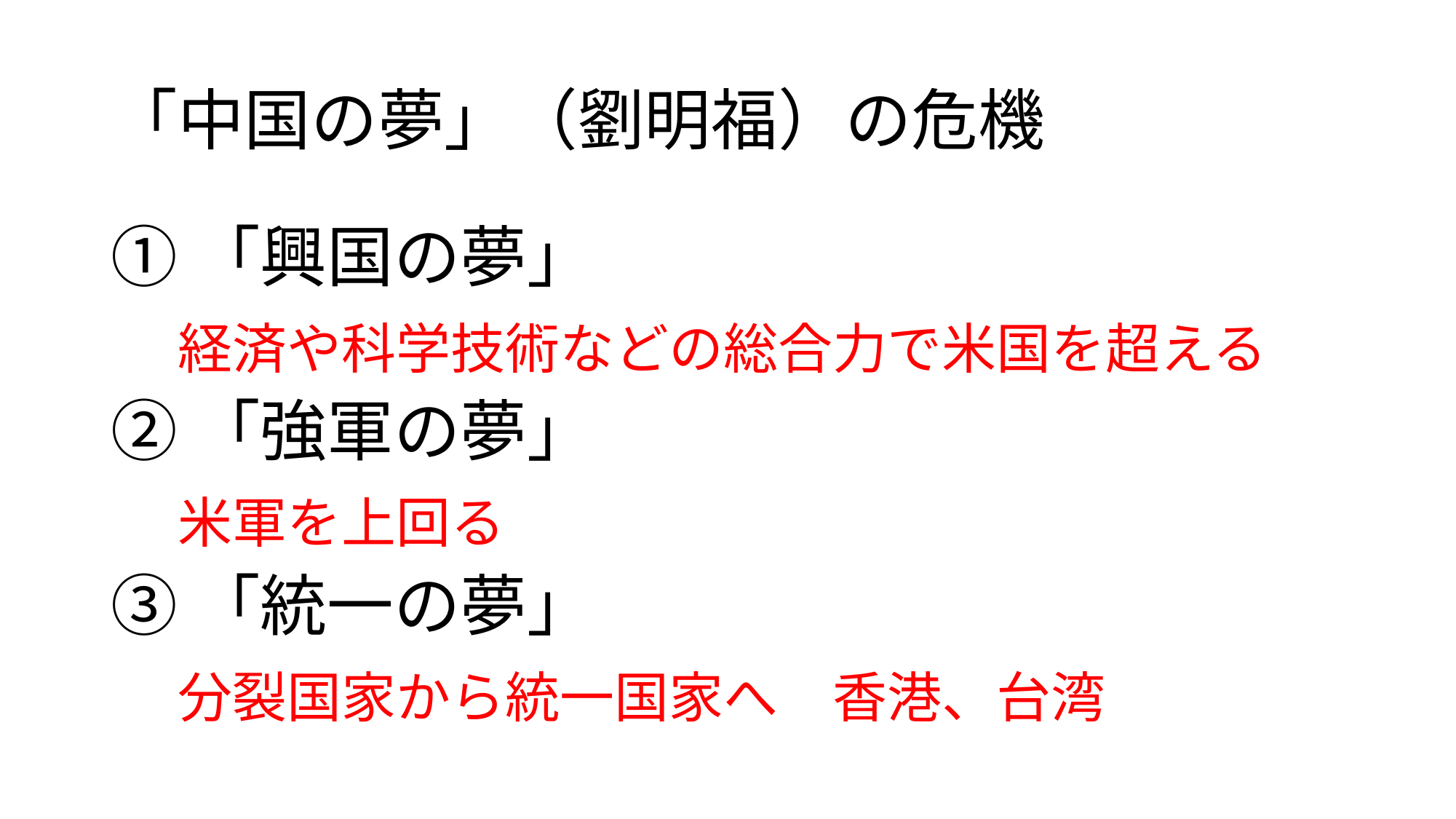

# 「中国の夢」（劉明福）の危機
①「興国の夢」
　経済や科学技術などの総合力で米国を超える
②「強軍の夢」
　米軍を上回る
③「統一の夢」
　分裂国家から統一国家へ　香港、台湾